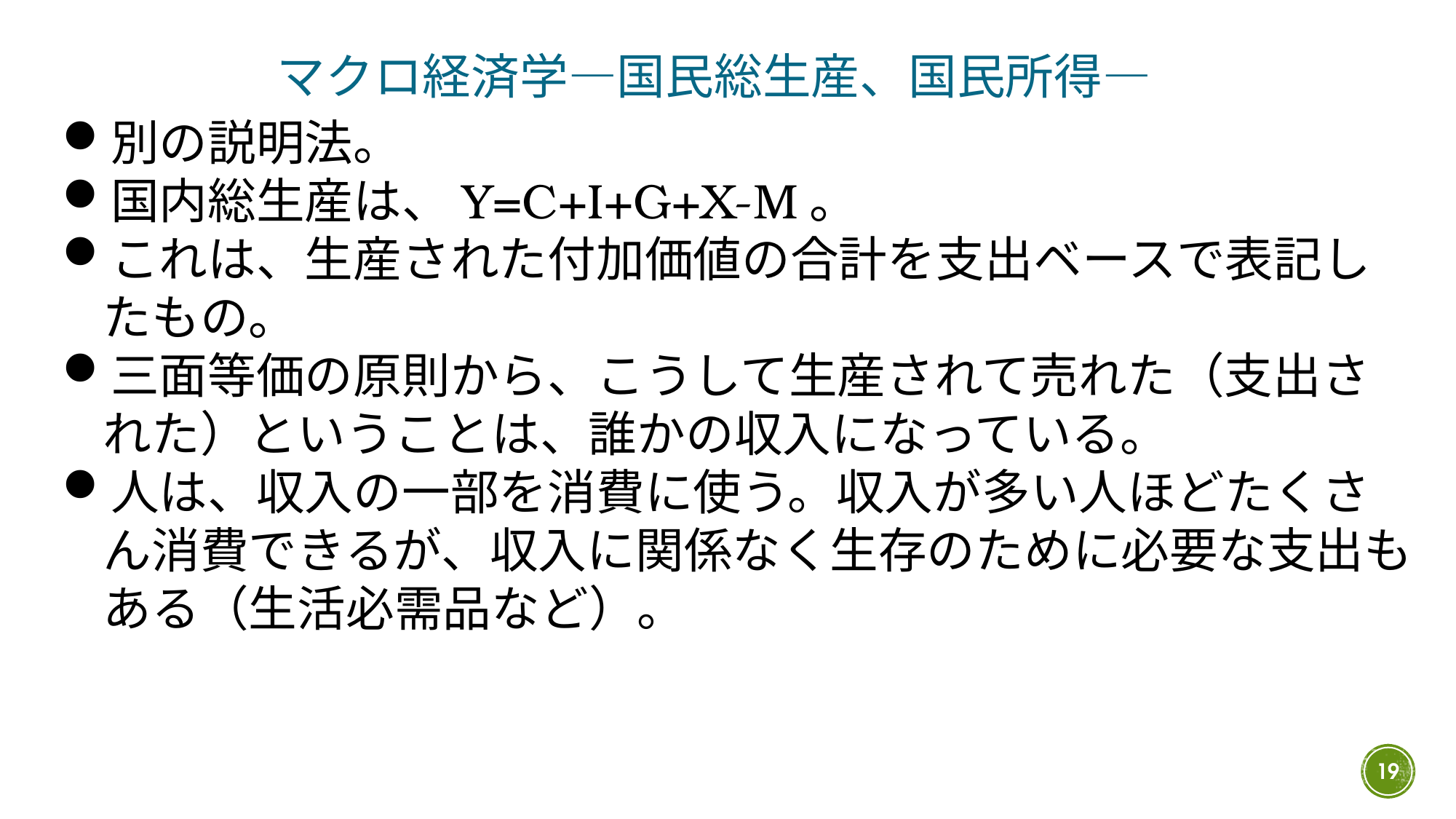

マクロ経済学―国民総生産、国民所得―
別の説明法。
国内総生産は、Y=C+I+G+X-M。
これは、生産された付加価値の合計を支出ベースで表記したもの。
三面等価の原則から、こうして生産されて売れた（支出された）ということは、誰かの収入になっている。
人は、収入の一部を消費に使う。収入が多い人ほどたくさん消費できるが、収入に関係なく生存のために必要な支出もある（生活必需品など）。

19